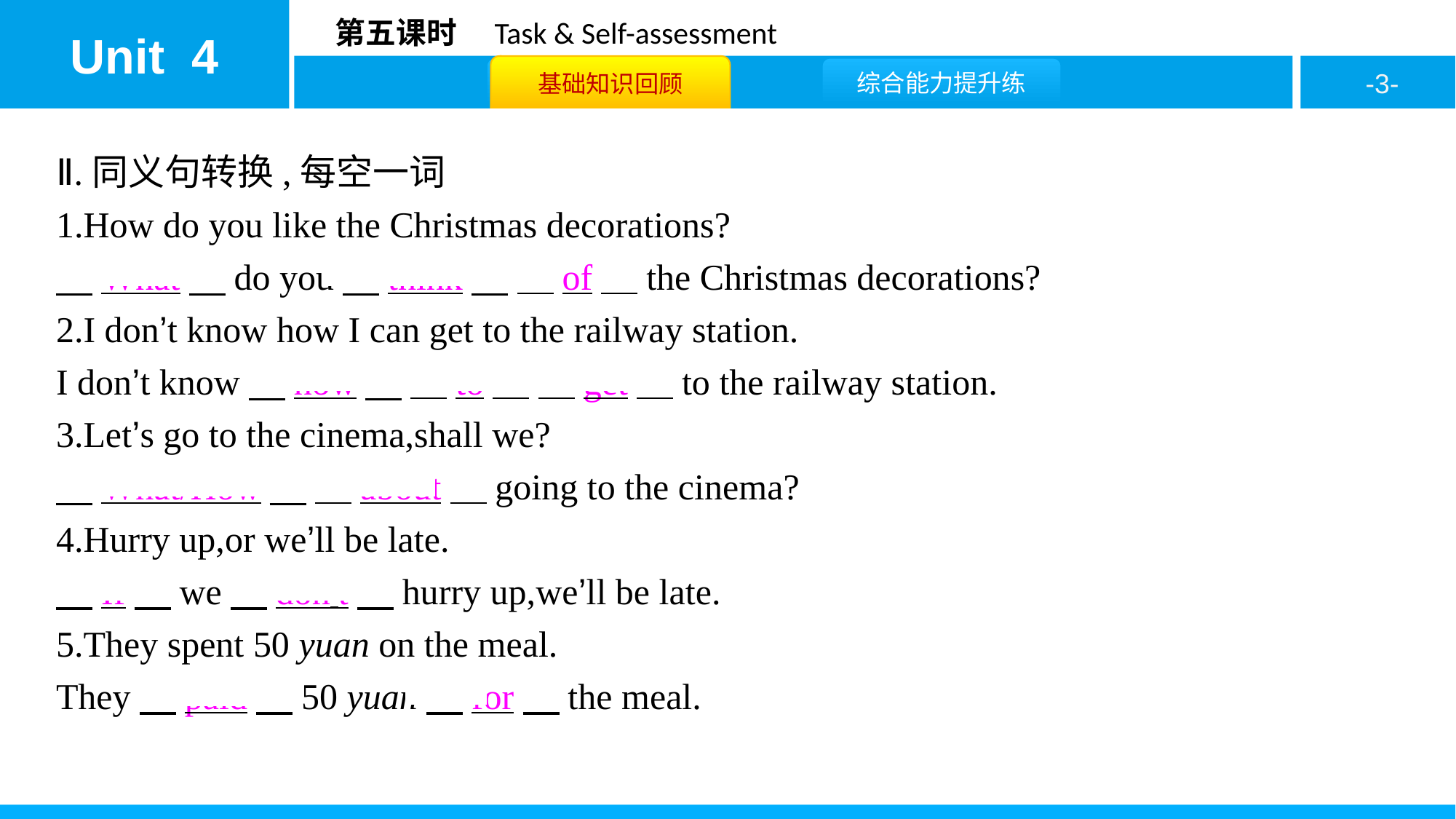

Ⅱ.同义句转换,每空一词
1.How do you like the Christmas decorations?
　What　do you　think　 　of　the Christmas decorations?
2.I don’t know how I can get to the railway station.
I don’t know　how　 　to　 　get　to the railway station.
3.Let’s go to the cinema,shall we?
　What/How　 　about　going to the cinema?
4.Hurry up,or we’ll be late.
　If　we　don’t　hurry up,we’ll be late.
5.They spent 50 yuan on the meal.
They　paid　50 yuan　for　the meal.